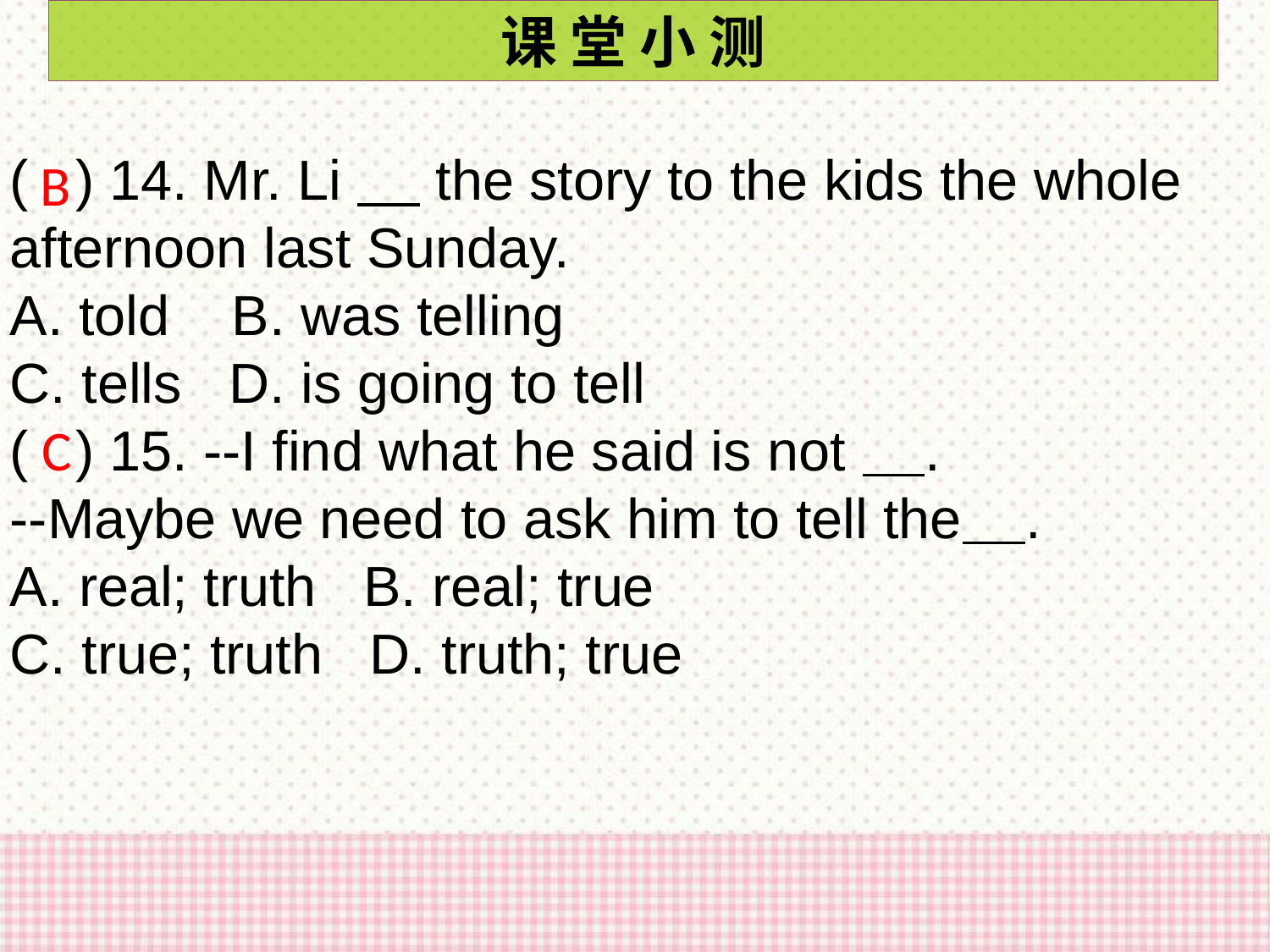

课 堂 小 测
(   ) 14. Mr. Li      the story to the kids the whole afternoon last Sunday.
A. told    B. was telling
C. tells   D. is going to tell
(   ) 15. --I find what he said is not     .
--Maybe we need to ask him to tell the    .
A. real; truth   B. real; true
C. true; truth   D. truth; true
B
C